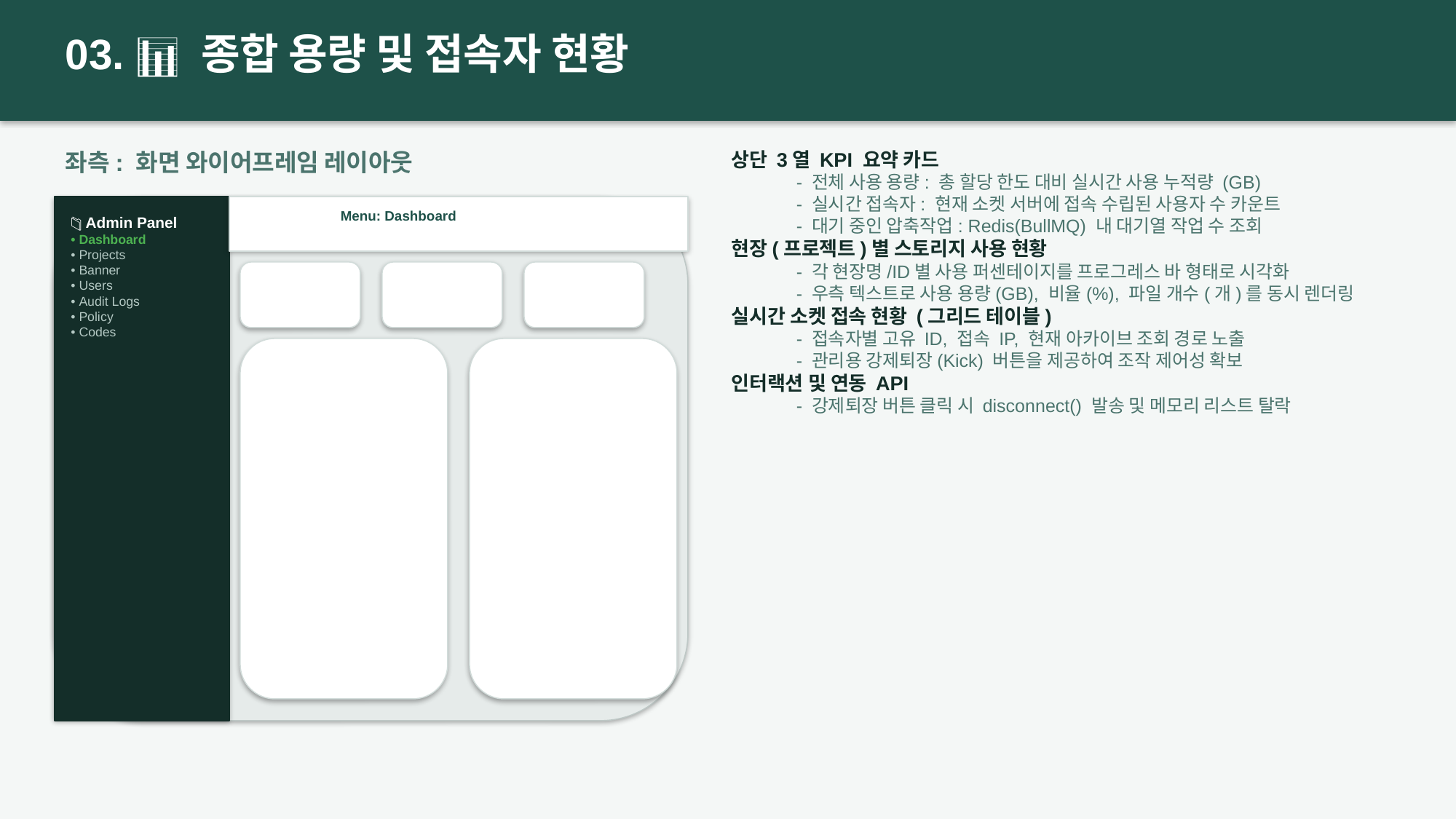

03. 📊 종합 용량 및 접속자 현황
좌측: 화면 와이어프레임 레이아웃
상단 3열 KPI 요약 카드
  - 전체 사용 용량: 총 할당 한도 대비 실시간 사용 누적량 (GB)
  - 실시간 접속자: 현재 소켓 서버에 접속 수립된 사용자 수 카운트
  - 대기 중인 압축작업: Redis(BullMQ) 내 대기열 작업 수 조회
현장(프로젝트)별 스토리지 사용 현황
  - 각 현장명/ID별 사용 퍼센테이지를 프로그레스 바 형태로 시각화
  - 우측 텍스트로 사용 용량(GB), 비율(%), 파일 개수(개)를 동시 렌더링
실시간 소켓 접속 현황 (그리드 테이블)
  - 접속자별 고유 ID, 접속 IP, 현재 아카이브 조회 경로 노출
  - 관리용 강제퇴장(Kick) 버튼을 제공하여 조작 제어성 확보
인터랙션 및 연동 API
  - 강제퇴장 버튼 클릭 시 disconnect() 발송 및 메모리 리스트 탈락

Menu: Dashboard
📁 Admin Panel
• Dashboard
• Projects
• Banner
• Users
• Audit Logs
• Policy
• Codes